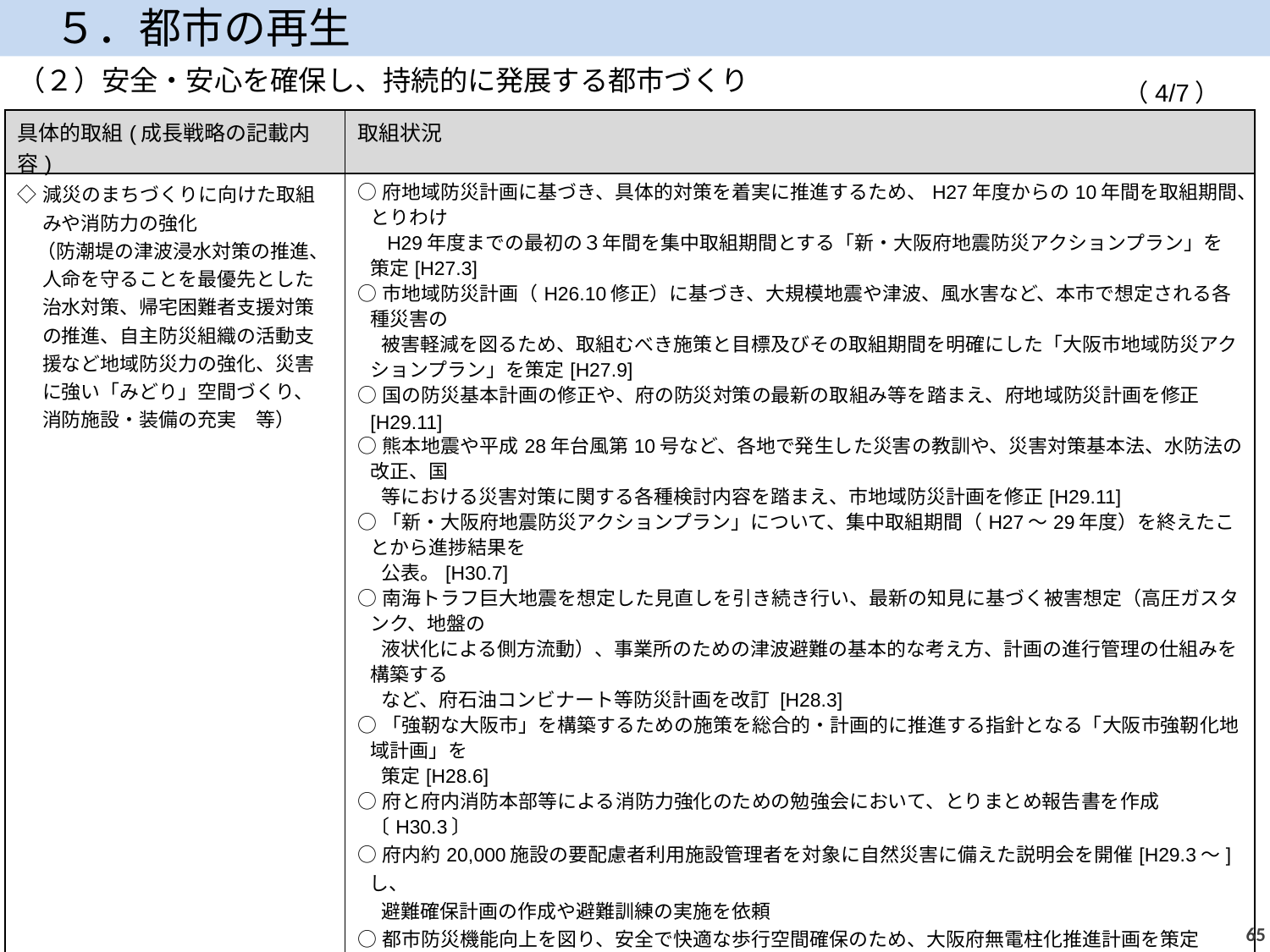

５．都市の再生
（２）安全・安心を確保し、持続的に発展する都市づくり
（4/7）
| 具体的取組(成長戦略の記載内容) | 取組状況 |
| --- | --- |
| ◇減災のまちづくりに向けた取組みや消防力の強化 　（防潮堤の津波浸水対策の推進、人命を守ることを最優先とした治水対策、帰宅困難者支援対策の推進、自主防災組織の活動支援など地域防災力の強化、災害に強い「みどり」空間づくり、消防施設・装備の充実　等） | ○府地域防災計画に基づき、具体的対策を着実に推進するため、H27年度からの10年間を取組期間、とりわけ 　 H29年度までの最初の３年間を集中取組期間とする「新・大阪府地震防災アクションプラン」を策定[H27.3] ○市地域防災計画（H26.10修正）に基づき、大規模地震や津波、風水害など、本市で想定される各種災害の 　 被害軽減を図るため、取組むべき施策と目標及びその取組期間を明確にした「大阪市地域防災アクションプラン」を策定[H27.9] ○国の防災基本計画の修正や、府の防災対策の最新の取組み等を踏まえ、府地域防災計画を修正[H29.11] ○熊本地震や平成28年台風第10号など、各地で発生した災害の教訓や、災害対策基本法、水防法の改正、国 　 等における災害対策に関する各種検討内容を踏まえ、市地域防災計画を修正[H29.11] ○「新・大阪府地震防災アクションプラン」について、集中取組期間（H27～29年度）を終えたことから進捗結果を 　 公表。[H30.7] ○南海トラフ巨大地震を想定した見直しを引き続き行い、最新の知見に基づく被害想定（高圧ガスタンク、地盤の 　 液状化による側方流動）、事業所のための津波避難の基本的な考え方、計画の進行管理の仕組みを構築する 　 など、府石油コンビナート等防災計画を改訂 [H28.3] ○「強靭な大阪市」を構築するための施策を総合的・計画的に推進する指針となる「大阪市強靭化地域計画」を 　 策定[H28.6] ○府と府内消防本部等による消防力強化のための勉強会において、とりまとめ報告書を作成〔H30.3〕 ○府内約20,000施設の要配慮者利用施設管理者を対象に自然災害に備えた説明会を開催[H29.3～]し、 　 避難確保計画の作成や避難訓練の実施を依頼 ○都市防災機能向上を図り、安全で快適な歩行空間確保のため、大阪府無電柱化推進計画を策定〔H30.3〕 ○「土砂災害対策の今後の方針」について審議会より答申を受け「逃げる」「凌ぐ」「防ぐ」の各施策を組み合わせ、 　 地域特性に応じた土砂災害対策を実施。土砂法に基づく警戒区域を8,344箇所で指定[H30.7] ○市町村の避難行動要支援者支援の取組みを進めるため、「『避難行動要支援者支援プラン』作成指針」を策定 　[H27.2]、全市町村において、避難行動要支援者名簿の作成が完了[H28.3] ○津波浸水区域のある沿岸市町の自主防災組織（639団体）への災害時避難用資機材貸与事業に対して 　 補助を実施[H26~H28]、土砂災害警戒区域における自主防災組織への災害時避難用資機材貸与事業に 　 対して補助制度を創設[H28～] ○H30.6に発生した大阪府北部を震源とする地震における対応を踏まえ、これまで推進してきた南海トラフ地震 　 対策をさらに強化・推進するため、大阪府防災会議に「南海トラフ地震対応強化策検討委員会」を設置。 [H30.7] ○南海トラフ地震対応強化策検討委員会において、「南海トラフ地震対応の強化策について（提言）」が取りまと 　 められた。[H31.1］ |
65